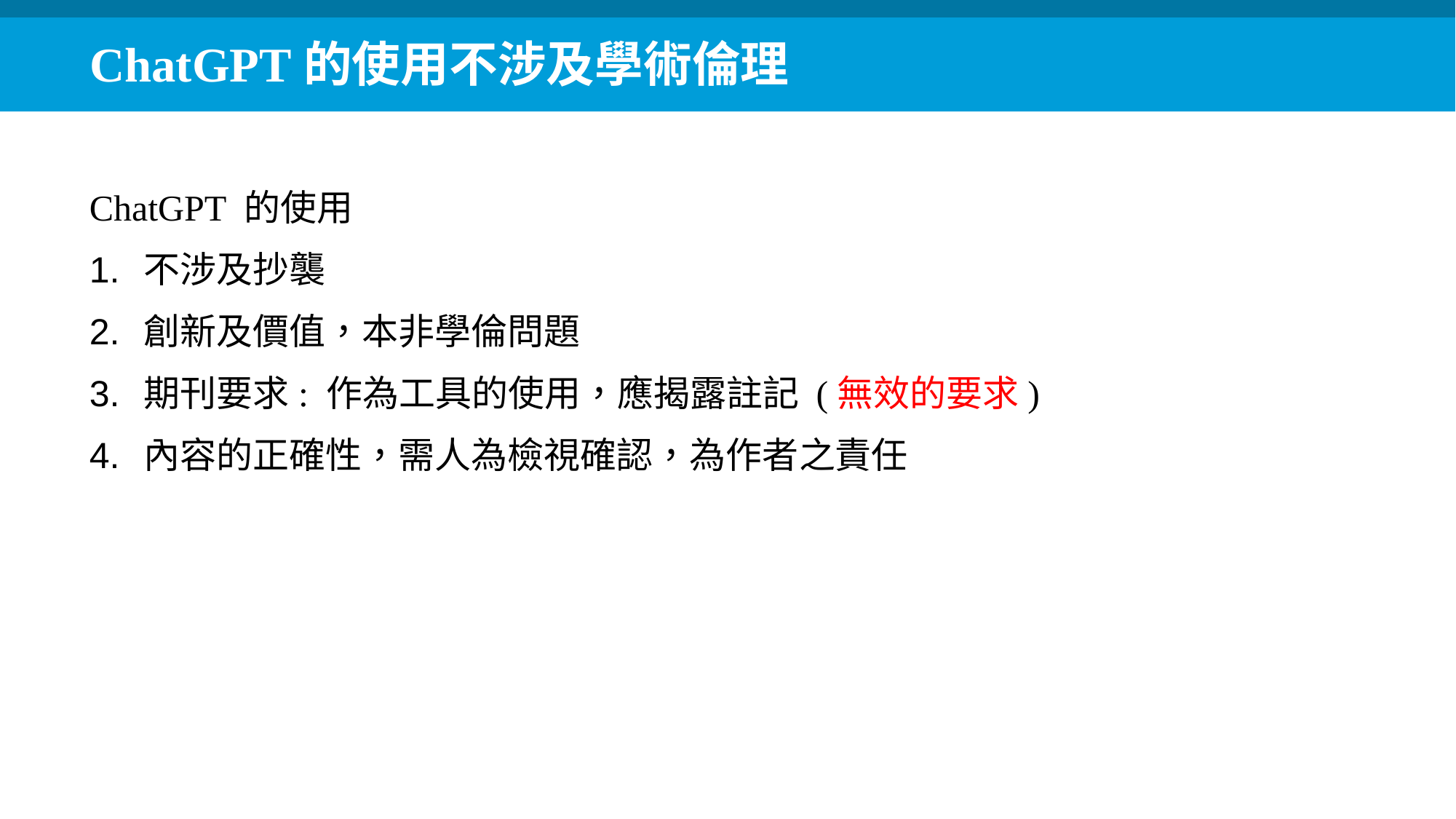

ChatGPT的使用不涉及學術倫理
ChatGPT 的使用
不涉及抄襲
創新及價值，本非學倫問題
期刊要求: 作為工具的使用，應揭露註記 (無效的要求)
內容的正確性，需人為檢視確認，為作者之責任